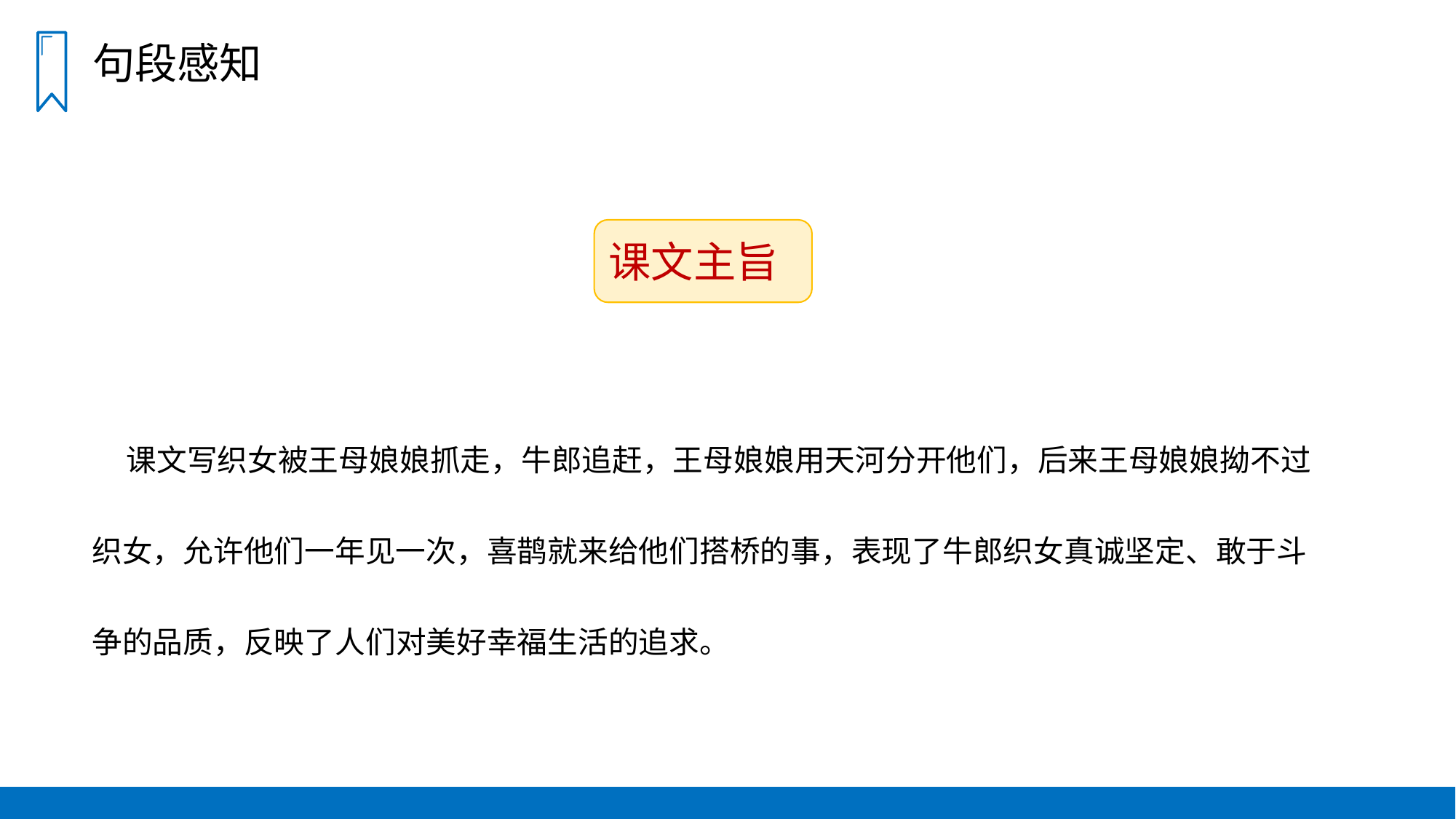

句段感知
课文主旨
    课文写织女被王母娘娘抓走，牛郎追赶，王母娘娘用天河分开他们，后来王母娘娘拗不过织女，允许他们一年见一次，喜鹊就来给他们搭桥的事，表现了牛郎织女真诚坚定、敢于斗争的品质，反映了人们对美好幸福生活的追求。